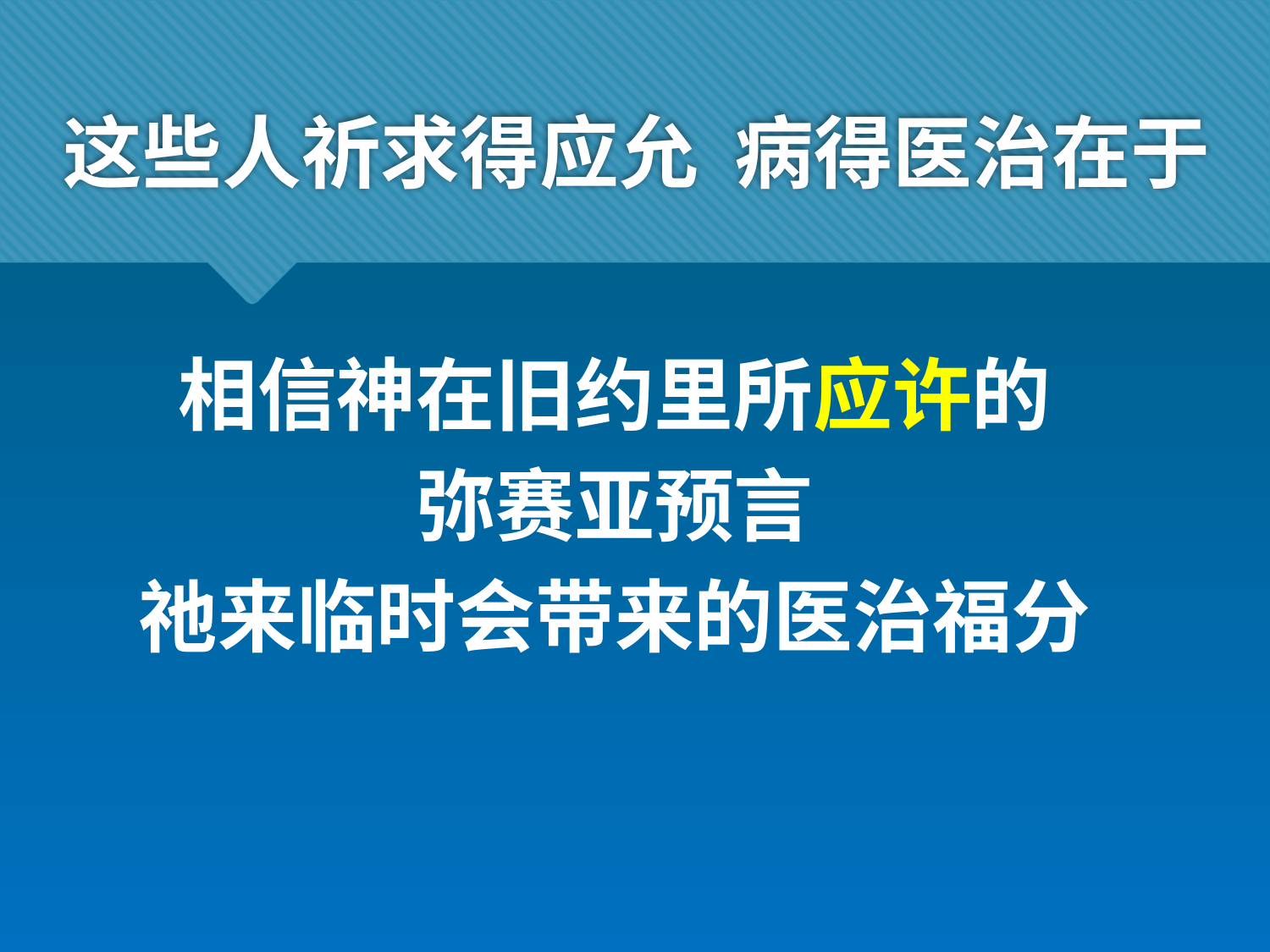

# 这些人祈求得应允  病得医治在于
相信神在旧约里所应许的
弥赛亚预言
祂来临时会带来的医治福分